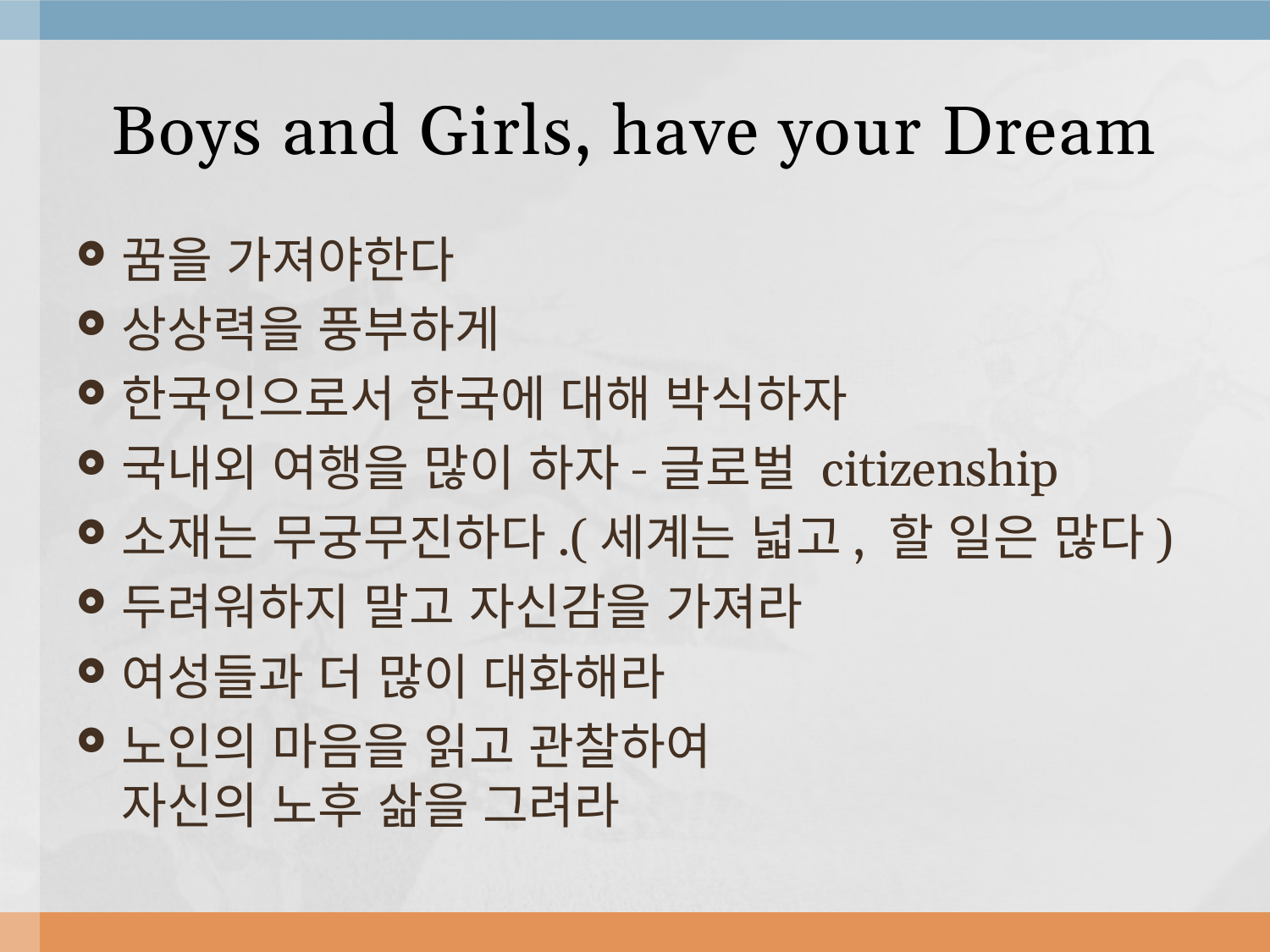

# Boys and Girls, have your Dream
꿈을 가져야한다
상상력을 풍부하게
한국인으로서 한국에 대해 박식하자
국내외 여행을 많이 하자-글로벌 citizenship
소재는 무궁무진하다.(세계는 넓고, 할 일은 많다)
두려워하지 말고 자신감을 가져라
여성들과 더 많이 대화해라
노인의 마음을 읽고 관찰하여
자신의 노후 삶을 그려라